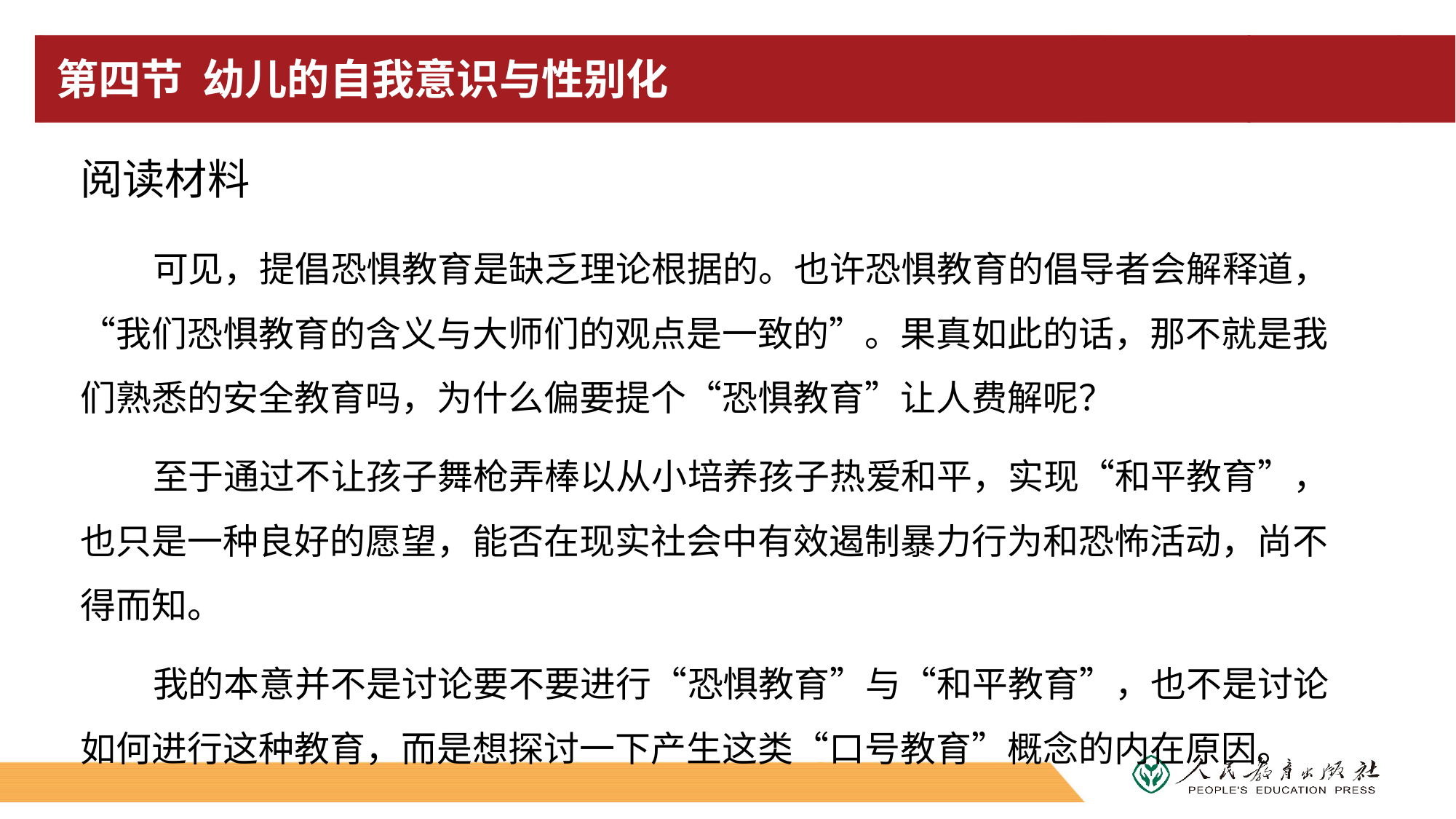

# 第四节  幼儿的自我意识与性别化
阅读材料
可见，提倡恐惧教育是缺乏理论根据的。也许恐惧教育的倡导者会解释道，“我们恐惧教育的含义与大师们的观点是一致的”。果真如此的话，那不就是我们熟悉的安全教育吗，为什么偏要提个“恐惧教育”让人费解呢？
至于通过不让孩子舞枪弄棒以从小培养孩子热爱和平，实现“和平教育”，也只是一种良好的愿望，能否在现实社会中有效遏制暴力行为和恐怖活动，尚不得而知。
我的本意并不是讨论要不要进行“恐惧教育”与“和平教育”，也不是讨论如何进行这种教育，而是想探讨一下产生这类“口号教育”概念的内在原因。